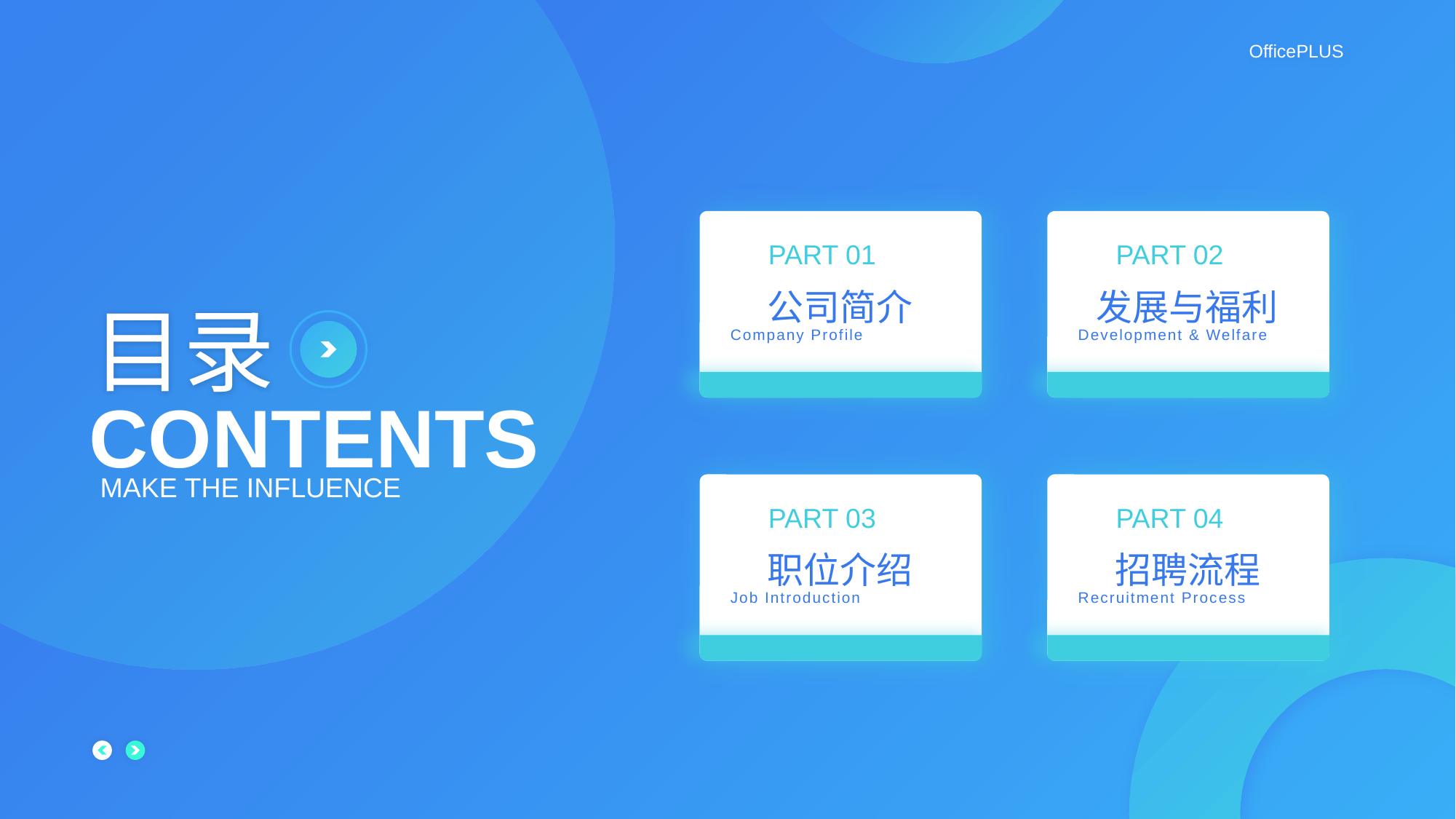

PART 01
PART 02
公司简介
发展与福利
Company Profile
Development & Welfare

MAKE THE INFLUENCE

PART 03
PART 04
职位介绍
招聘流程
Job Introduction
Recruitment Process